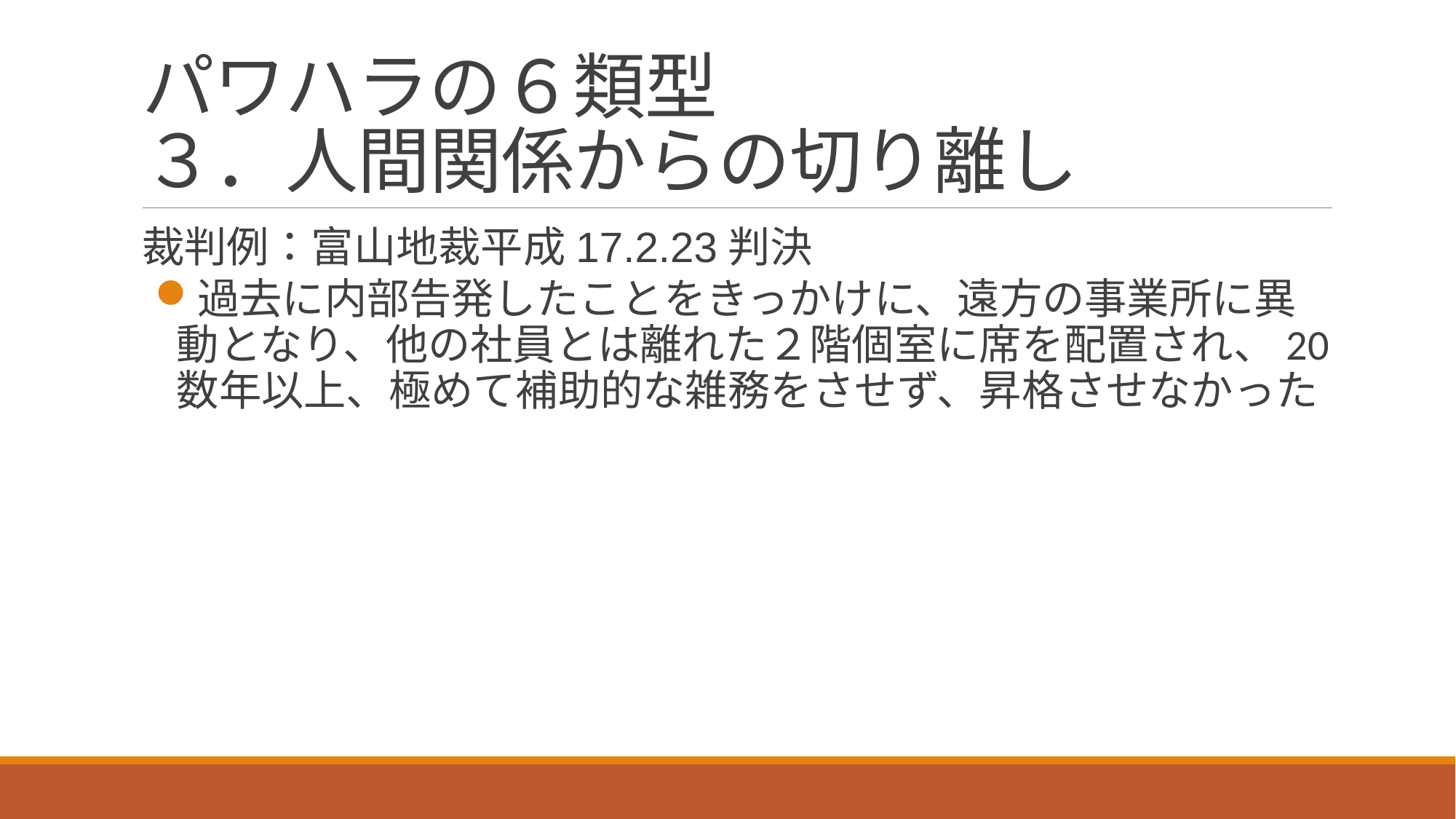

# パワハラの６類型 ３．人間関係からの切り離し
裁判例：富山地裁平成17.2.23判決
過去に内部告発したことをきっかけに、遠方の事業所に異動となり、他の社員とは離れた２階個室に席を配置され、20数年以上、極めて補助的な雑務をさせず、昇格させなかった